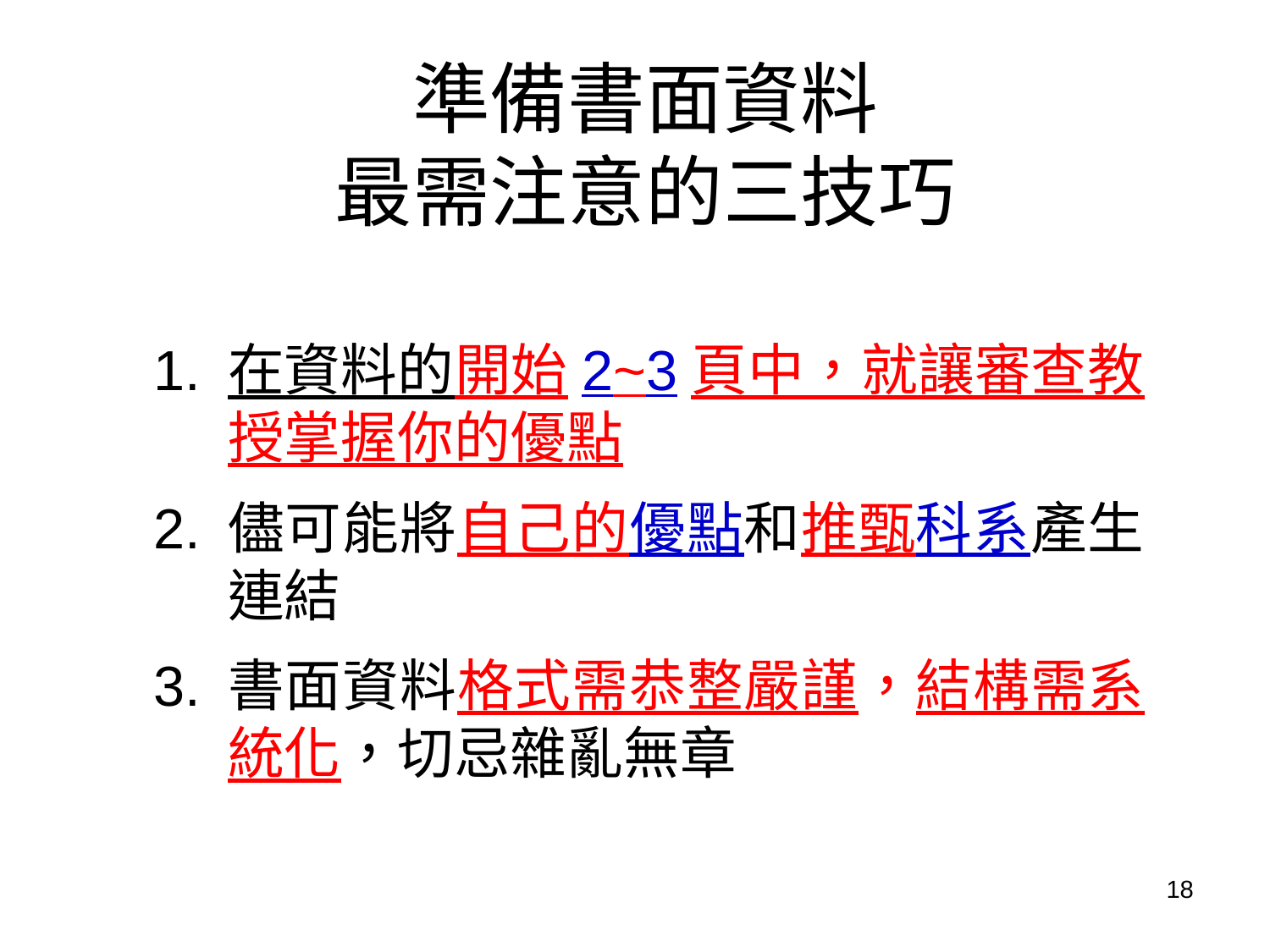

# 準備書面資料 最需注意的三技巧
在資料的開始2~3頁中，就讓審查教授掌握你的優點
儘可能將自己的優點和推甄科系產生連結
書面資料格式需恭整嚴謹，結構需系統化，切忌雜亂無章

18